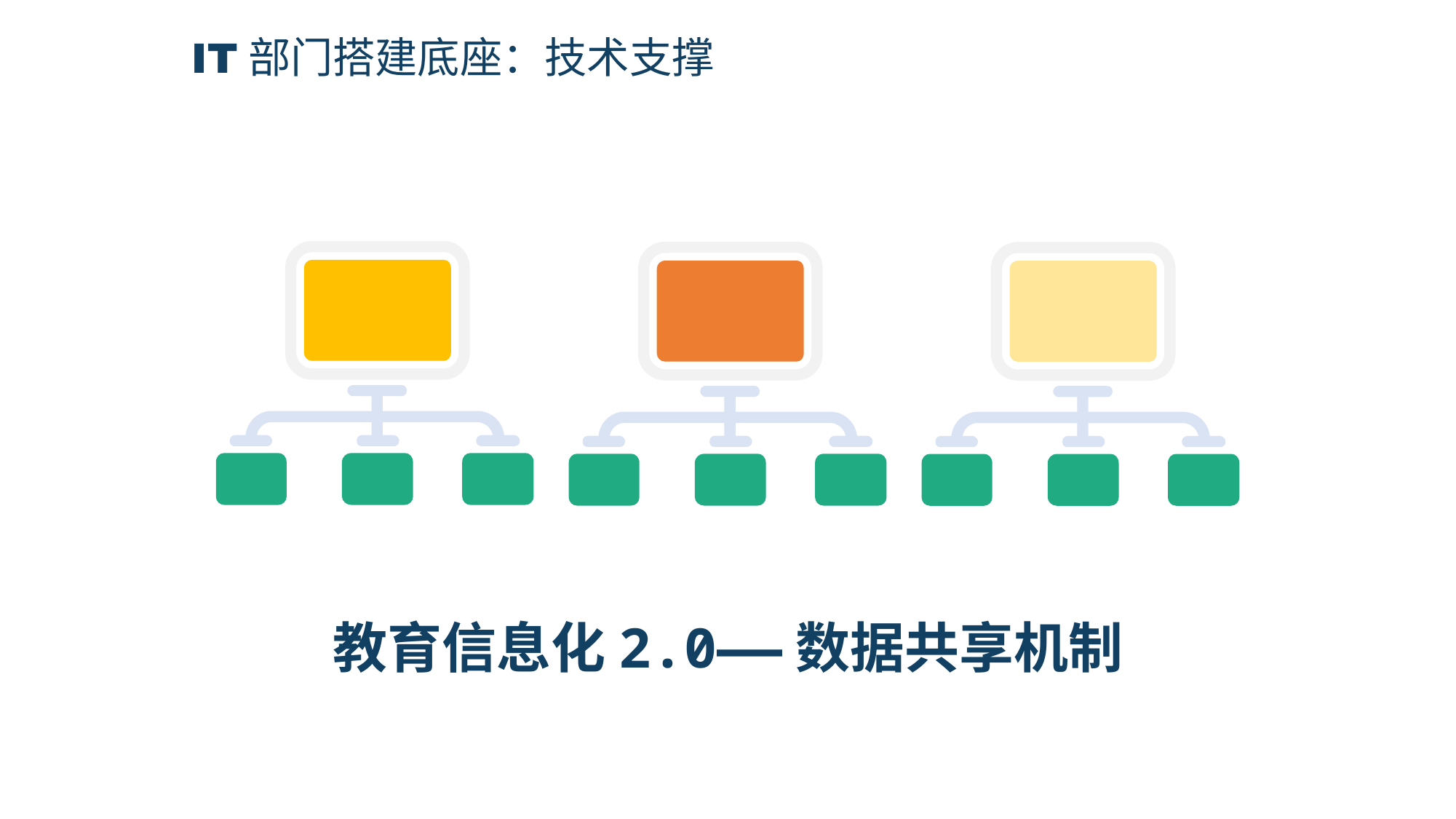

IT部门搭建底座：技术支撑

教育信息化2.0——数据共享机制
教育信息化2.0——数据共享机制